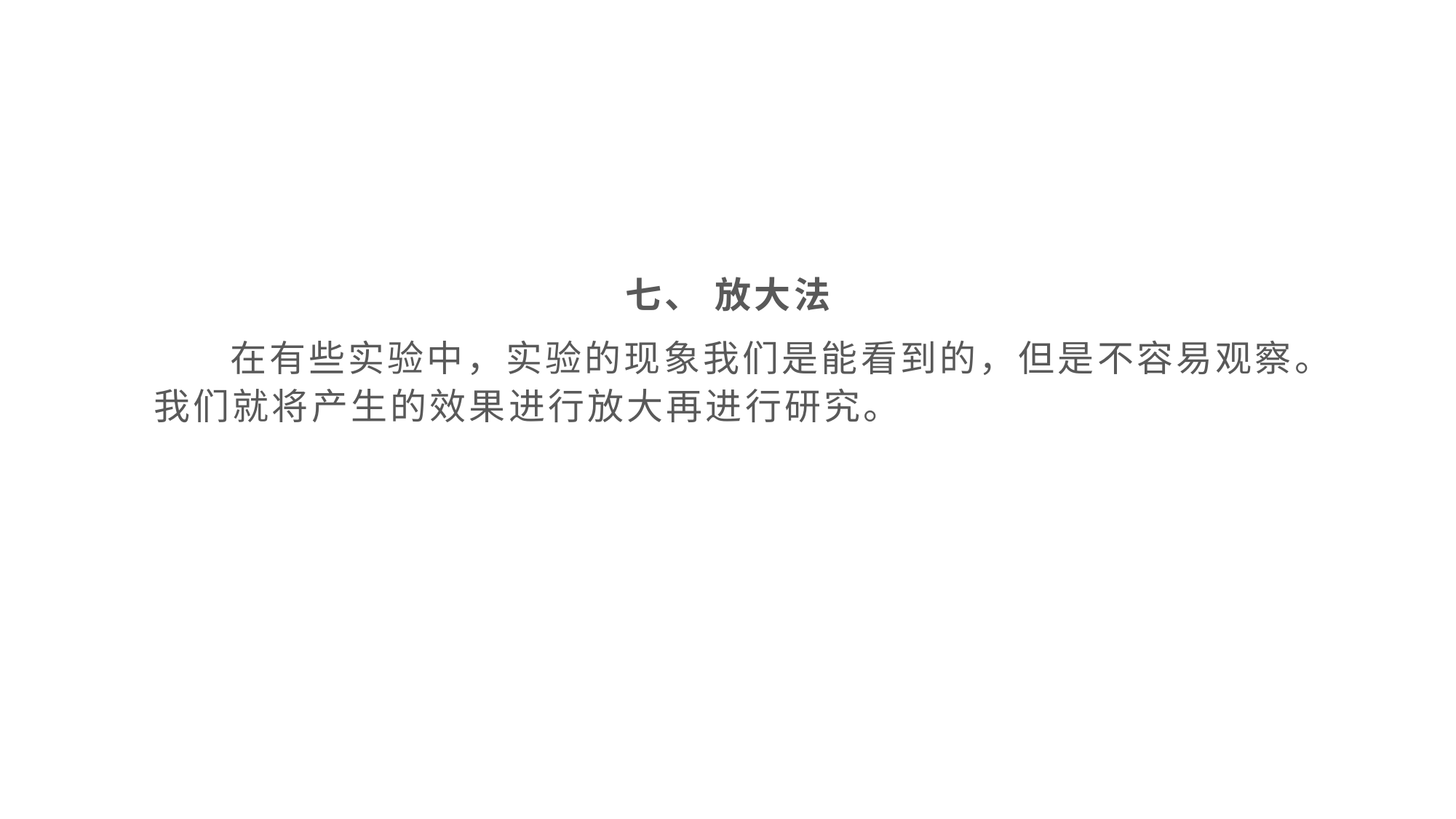

七、 放大法
      在有些实验中，实验的现象我们是能看到的，但是不容易观察。我们就将产生的效果进行放大再进行研究。